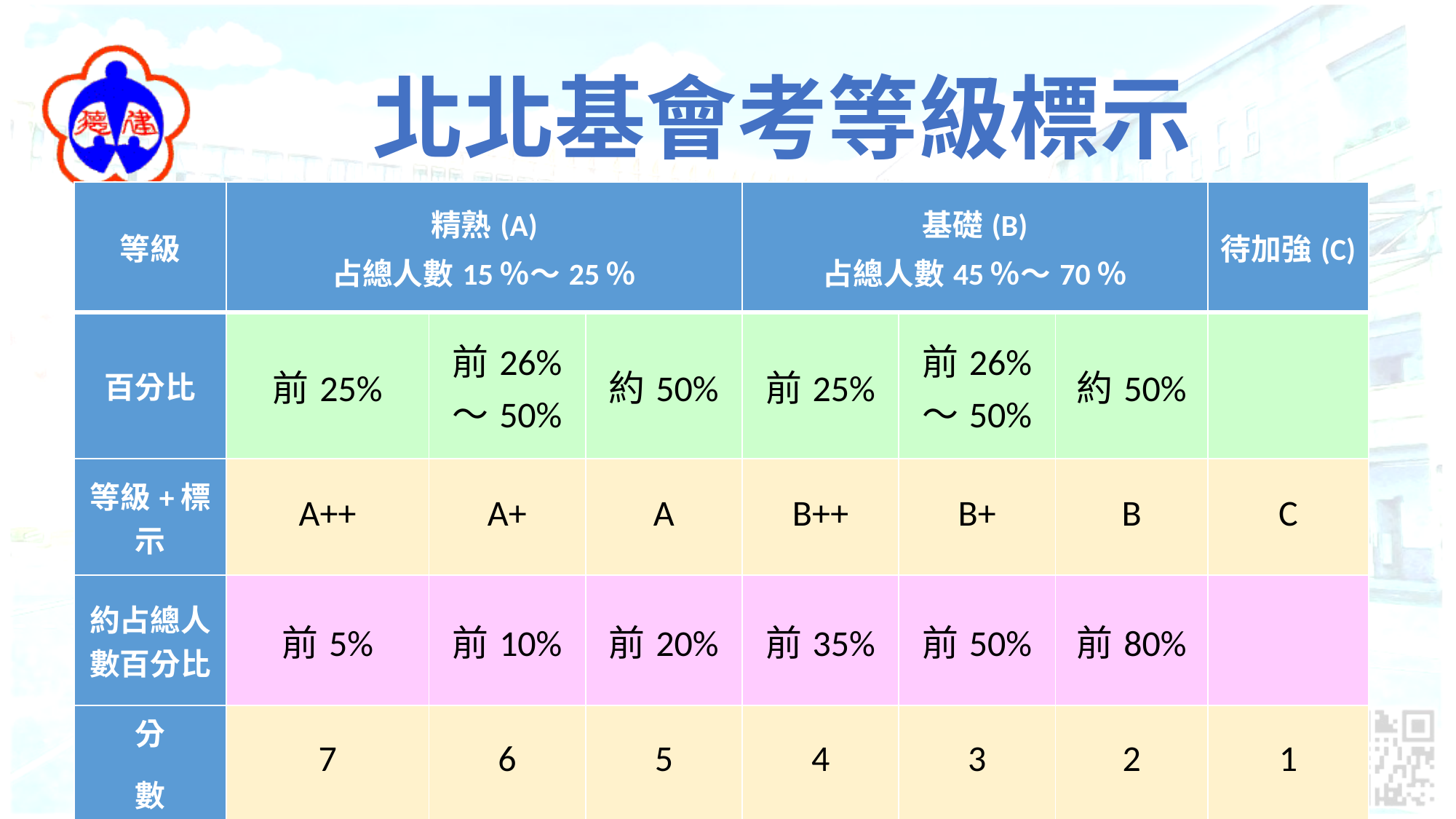

# 北北基會考等級標示
| 等級 | 精熟(A) 占總人數15％～25％ |  |  | 基礎(B) 占總人數45％～70％ |  |  | 待加強(C) |
| --- | --- | --- | --- | --- | --- | --- | --- |
| 百分比 | 前25% | 前26% ～50% | 約50% | 前25% | 前26% ～50% | 約50% |  |
| 等級+標示 | A++ | A+ | A | B++ | B+ | B | C |
| 約占總人數百分比 | 前5% | 前10% | 前20% | 前35% | 前50% | 前80% |  |
| 分 數 | 7 | 6 | 5 | 4 | 3 | 2 | 1 |